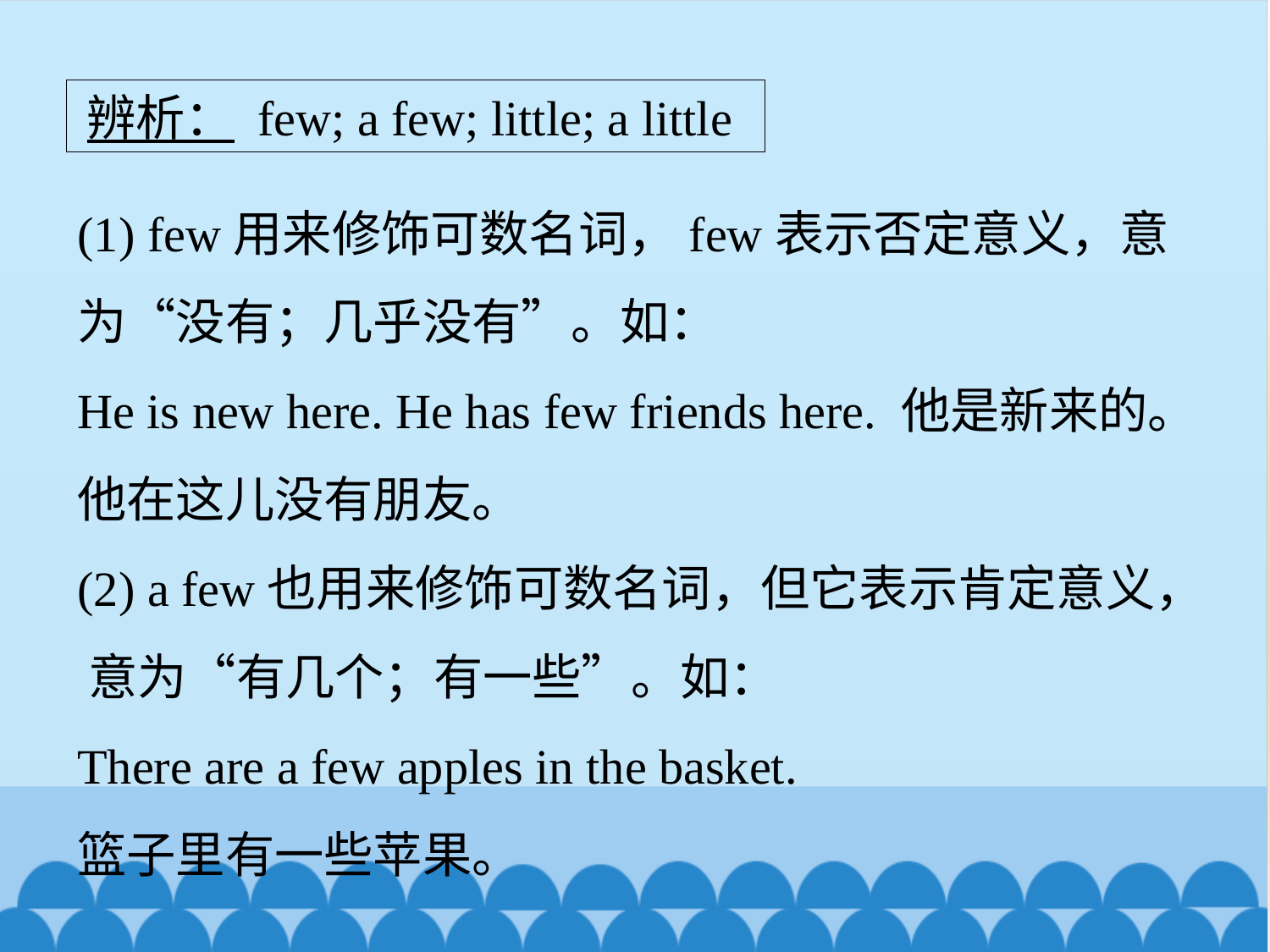

辨析： few; a few; little; a little
(1) few用来修饰可数名词，few表示否定意义，意为“没有；几乎没有”。如：
He is new here. He has few friends here. 他是新来的。他在这儿没有朋友。
(2) a few也用来修饰可数名词，但它表示肯定意义， 意为“有几个；有一些”。如：
There are a few apples in the basket.
篮子里有一些苹果。